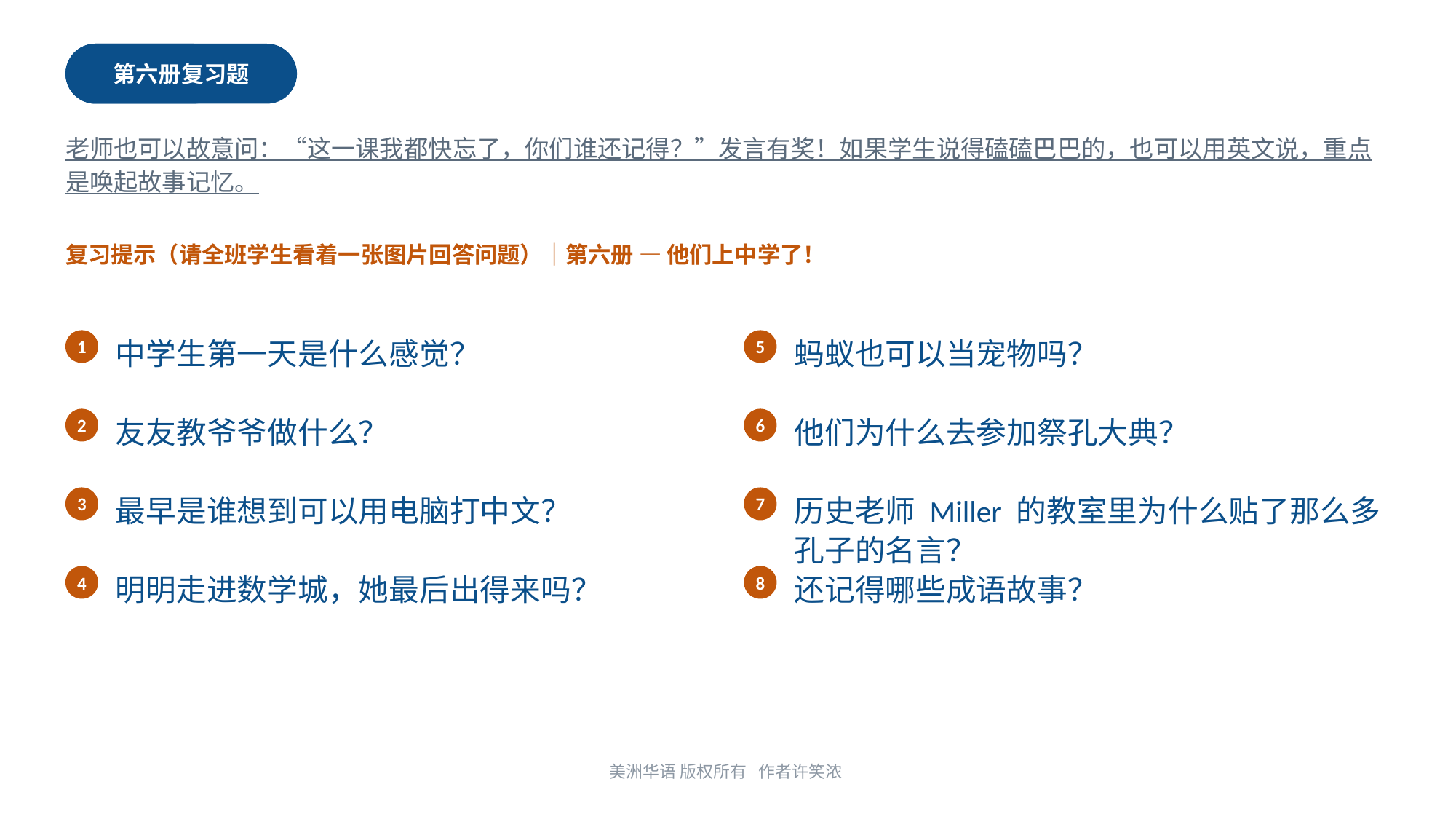

第六册复习题
第七册
老师也可以故意问：“这一课我都快忘了，你们谁还记得？”发言有奖！如果学生说得磕磕巴巴的，也可以用英文说，重点是唤起故事记忆。
复习提示（请全班学生看着一张图片回答问题）｜第六册 — 他们上中学了！
1
5
中学生第一天是什么感觉？
蚂蚁也可以当宠物吗？
2
6
友友教爷爷做什么？
他们为什么去参加祭孔大典？
3
7
最早是谁想到可以用电脑打中文？
历史老师 Miller 的教室里为什么贴了那么多孔子的名言？
4
8
明明走进数学城，她最后出得来吗？
还记得哪些成语故事？
美洲华语 版权所有   作者许笑浓